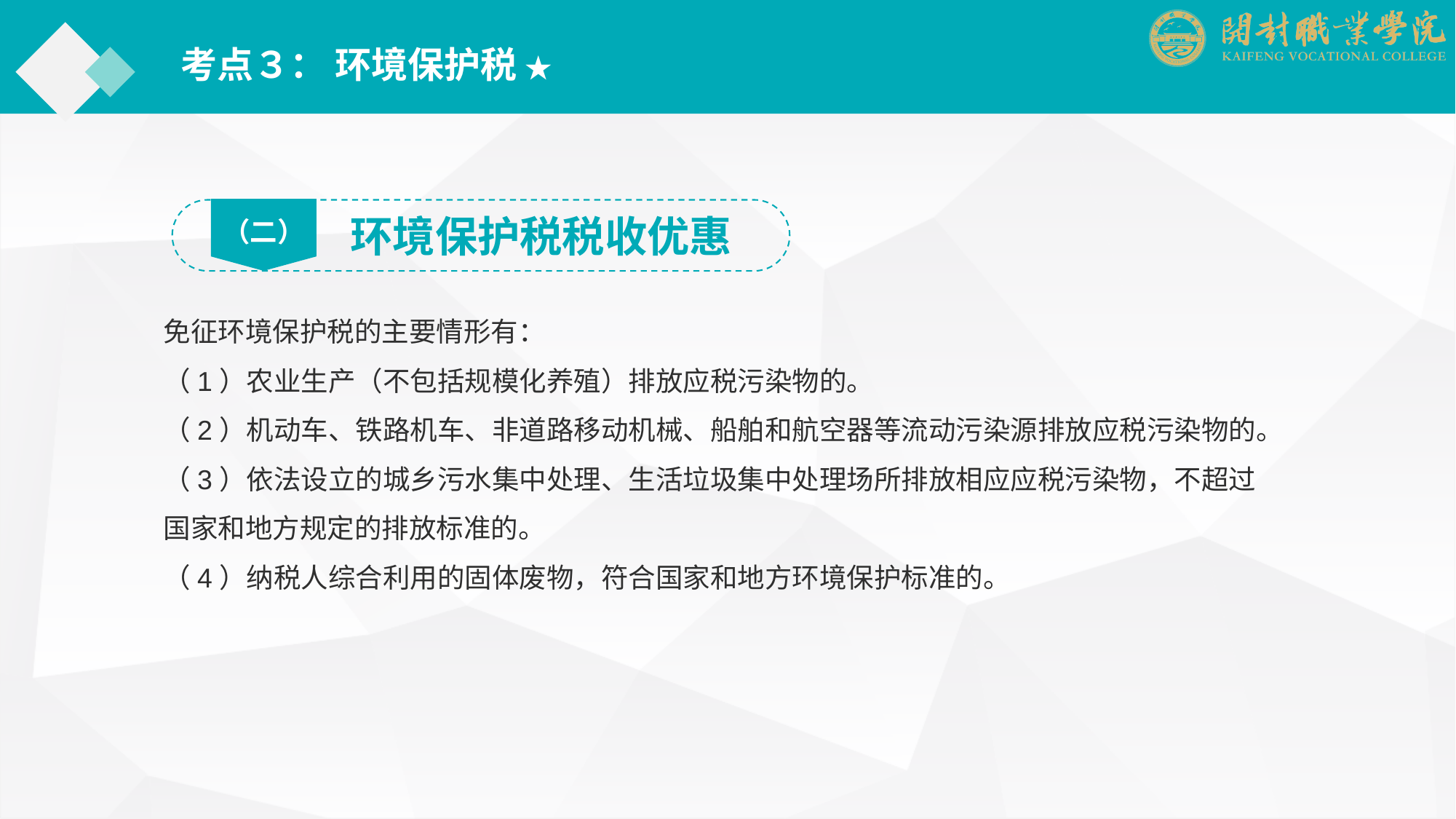

考点３： 环境保护税 ★
（二）

环境保护税税收优惠
免征环境保护税的主要情形有：
（1）农业生产（不包括规模化养殖）排放应税污染物的。
（2）机动车、铁路机车、非道路移动机械、船舶和航空器等流动污染源排放应税污染物的。
（3）依法设立的城乡污水集中处理、生活垃圾集中处理场所排放相应应税污染物，不超过国家和地方规定的排放标准的。
（4）纳税人综合利用的固体废物，符合国家和地方环境保护标准的。